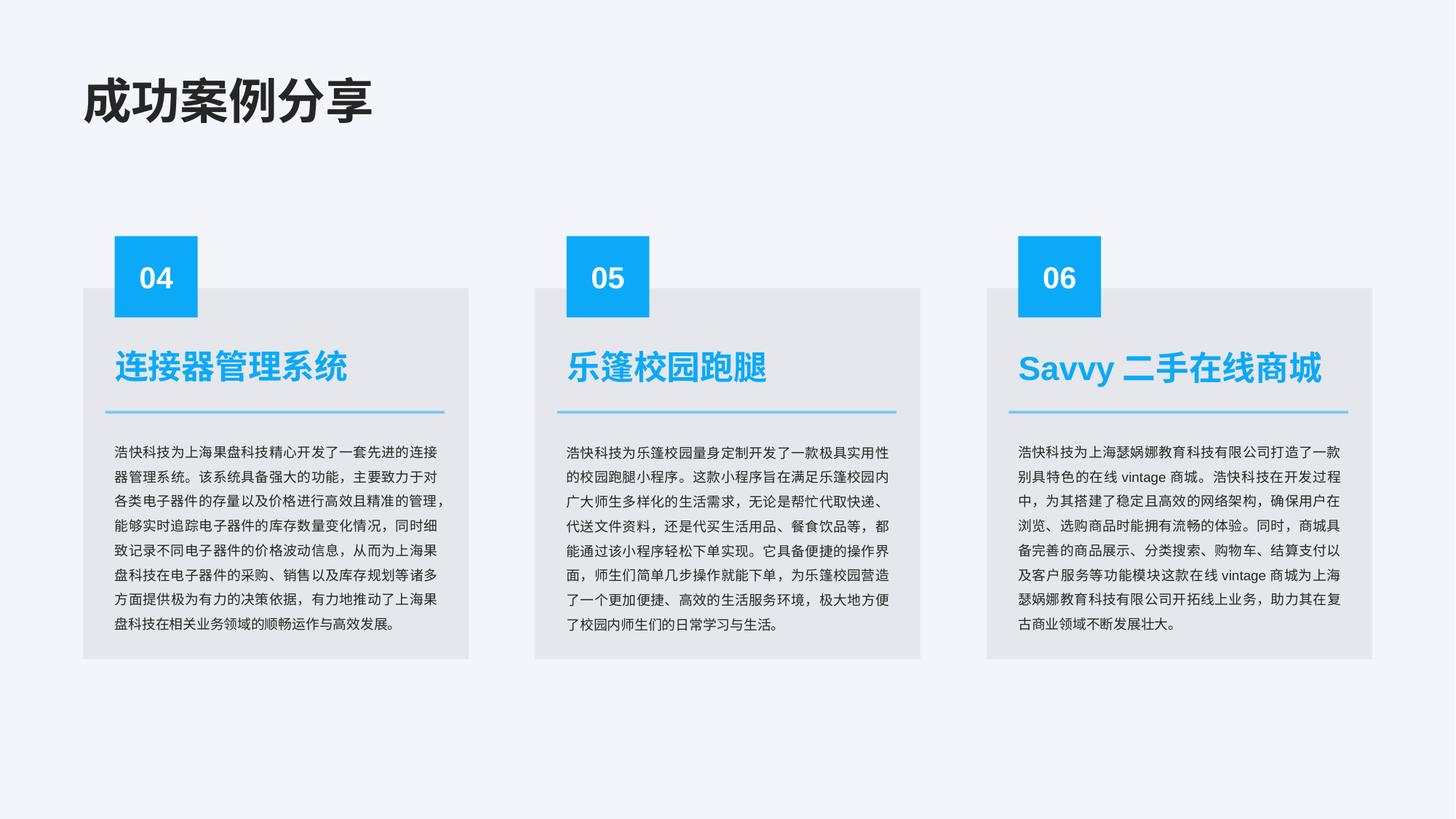

# 成功案例分享
04
05
06

连接器管理系统
乐篷校园跑腿
Savvy二手在线商城
浩快科技为上海果盘科技精心开发了一套先进的连接器管理系统。该系统具备强大的功能，主要致力于对各类电子器件的存量以及价格进行高效且精准的管理，能够实时追踪电子器件的库存数量变化情况，同时细致记录不同电子器件的价格波动信息，从而为上海果盘科技在电子器件的采购、销售以及库存规划等诸多方面提供极为有力的决策依据，有力地推动了上海果盘科技在相关业务领域的顺畅运作与高效发展。
浩快科技为上海瑟娲娜教育科技有限公司打造了一款别具特色的在线vintage商城。浩快科技在开发过程中，为其搭建了稳定且高效的网络架构，确保用户在浏览、选购商品时能拥有流畅的体验。同时，商城具备完善的商品展示、分类搜索、购物车、结算支付以及客户服务等功能模块这款在线vintage商城为上海瑟娲娜教育科技有限公司开拓线上业务，助力其在复古商业领域不断发展壮大。
浩快科技为乐篷校园量身定制开发了一款极具实用性的校园跑腿小程序。这款小程序旨在满足乐篷校园内广大师生多样化的生活需求，无论是帮忙代取快递、代送文件资料，还是代买生活用品、餐食饮品等，都能通过该小程序轻松下单实现。它具备便捷的操作界面，师生们简单几步操作就能下单，为乐篷校园营造了一个更加便捷、高效的生活服务环境，极大地方便了校园内师生们的日常学习与生活。